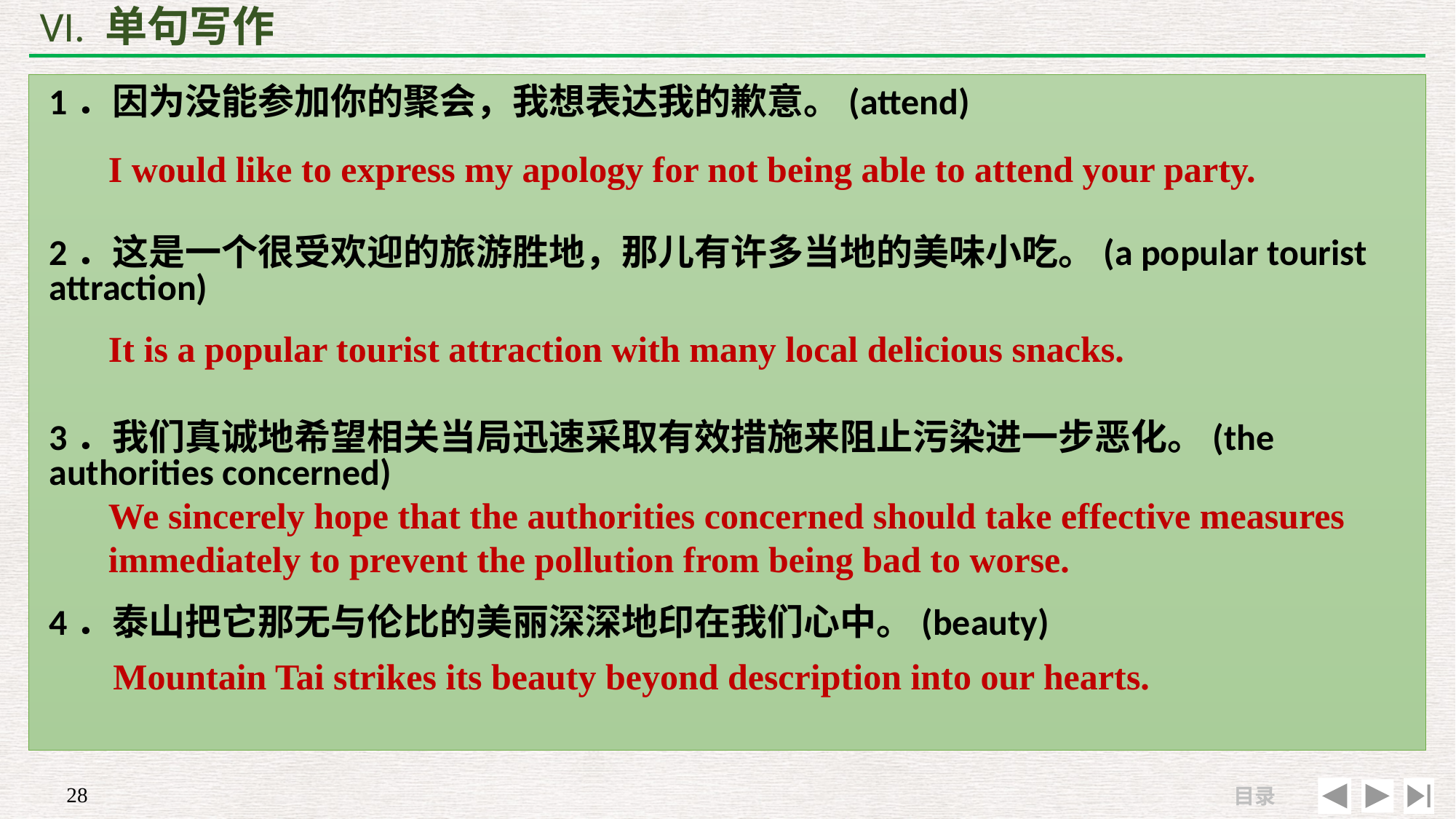

# VI. 单句写作

1．因为没能参加你的聚会，我想表达我的歉意。(attend)

2．这是一个很受欢迎的旅游胜地，那儿有许多当地的美味小吃。(a popular tourist attraction)

3．我们真诚地希望相关当局迅速采取有效措施来阻止污染进一步恶化。(the authorities concerned)

4．泰山把它那无与伦比的美丽深深地印在我们心中。(beauty)
I would like to express my apology for not being able to attend your party.
It is a popular tourist attraction with many local delicious snacks.
We sincerely hope that the authorities concerned should take effective measures immediately to prevent the pollution from being bad to worse.
Mountain Tai strikes its beauty beyond description into our hearts.